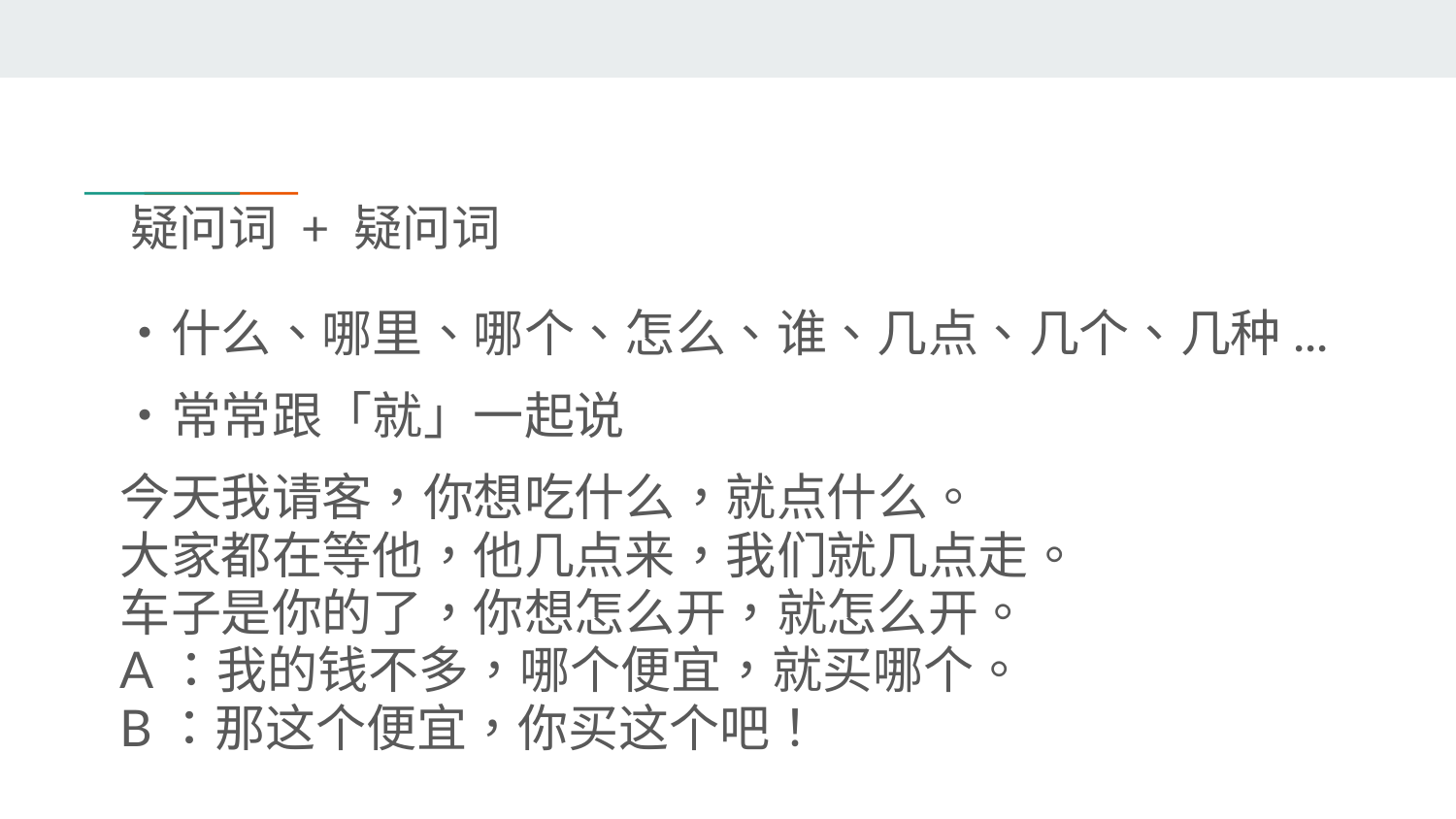

# 疑问词 + 疑问词

・什么、哪里、哪个、怎么、谁、几点、几个、几种...
・常常跟「就」一起说
今天我请客，你想吃什么，就点什么。
大家都在等他，他几点来，我们就几点走。
车子是你的了，你想怎么开，就怎么开。
A：我的钱不多，哪个便宜，就买哪个。
B：那这个便宜，你买这个吧！